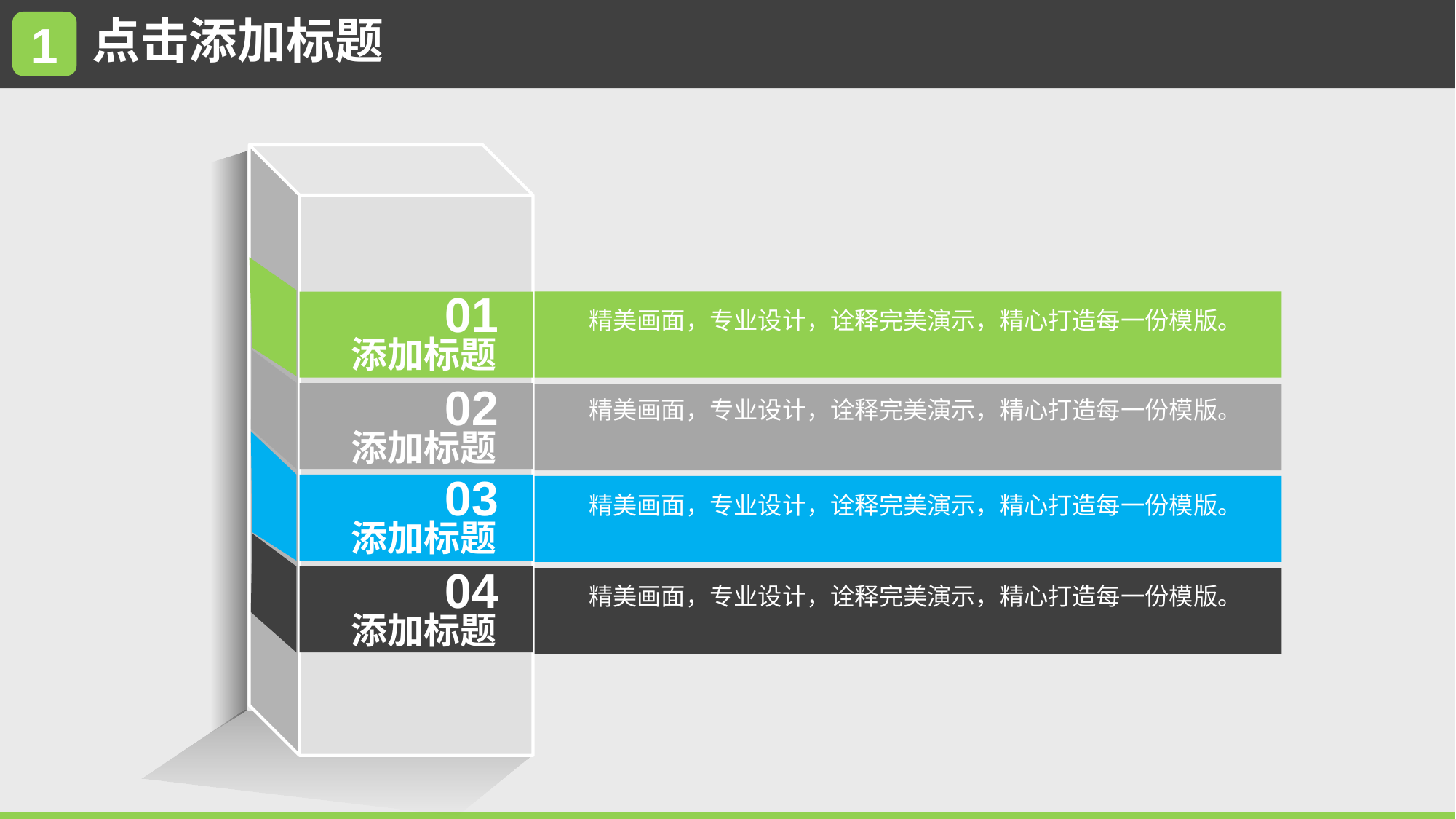

点击添加标题
1

01

精美画面，专业设计，诠释完美演示，精心打造每一份模版。
添加标题

02

精美画面，专业设计，诠释完美演示，精心打造每一份模版。
添加标题

03

精美画面，专业设计，诠释完美演示，精心打造每一份模版。
添加标题

04

精美画面，专业设计，诠释完美演示，精心打造每一份模版。
添加标题